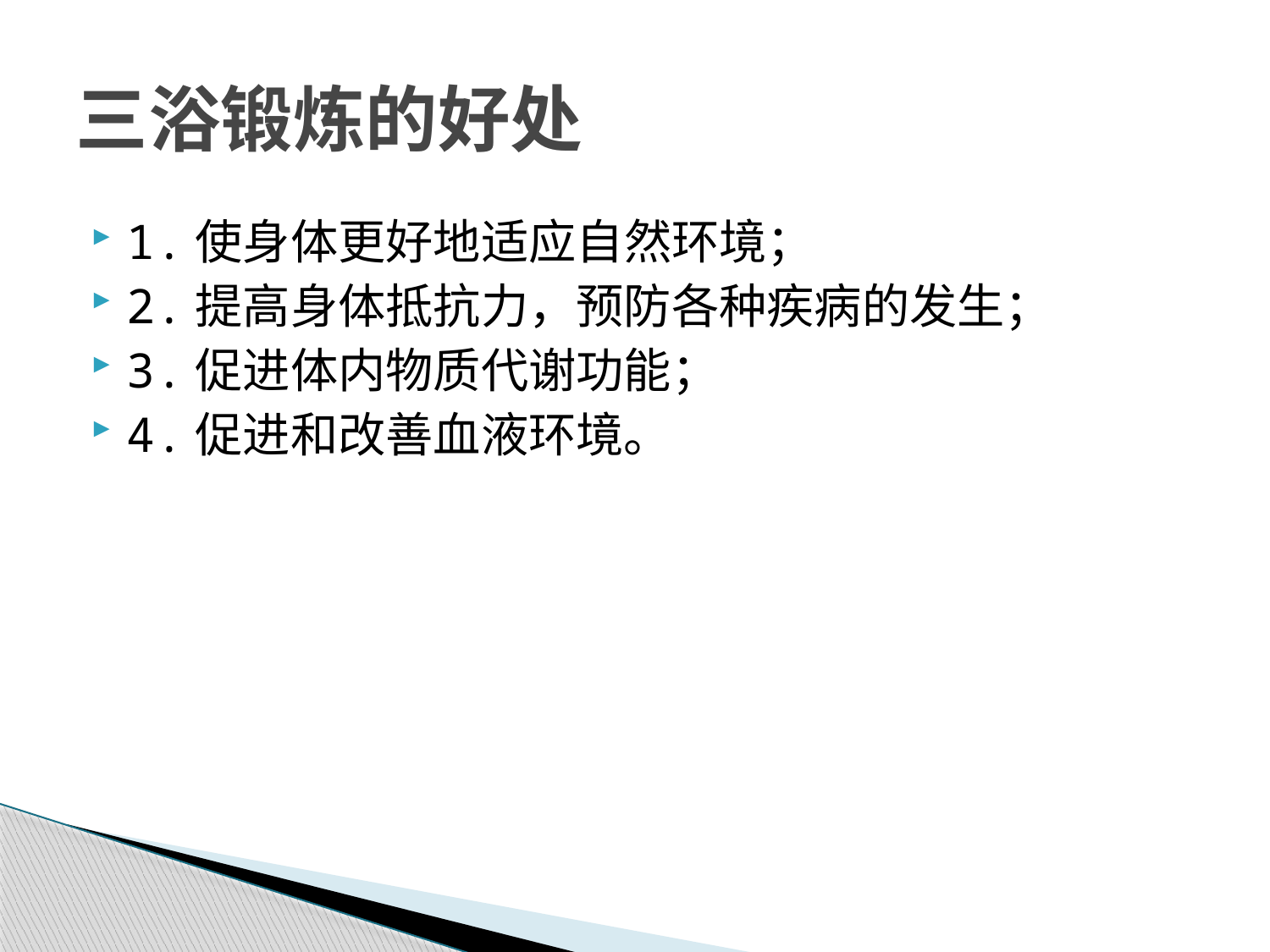

# 三浴锻炼的好处
1.使身体更好地适应自然环境；
2.提高身体抵抗力，预防各种疾病的发生；
3.促进体内物质代谢功能；
4.促进和改善血液环境。